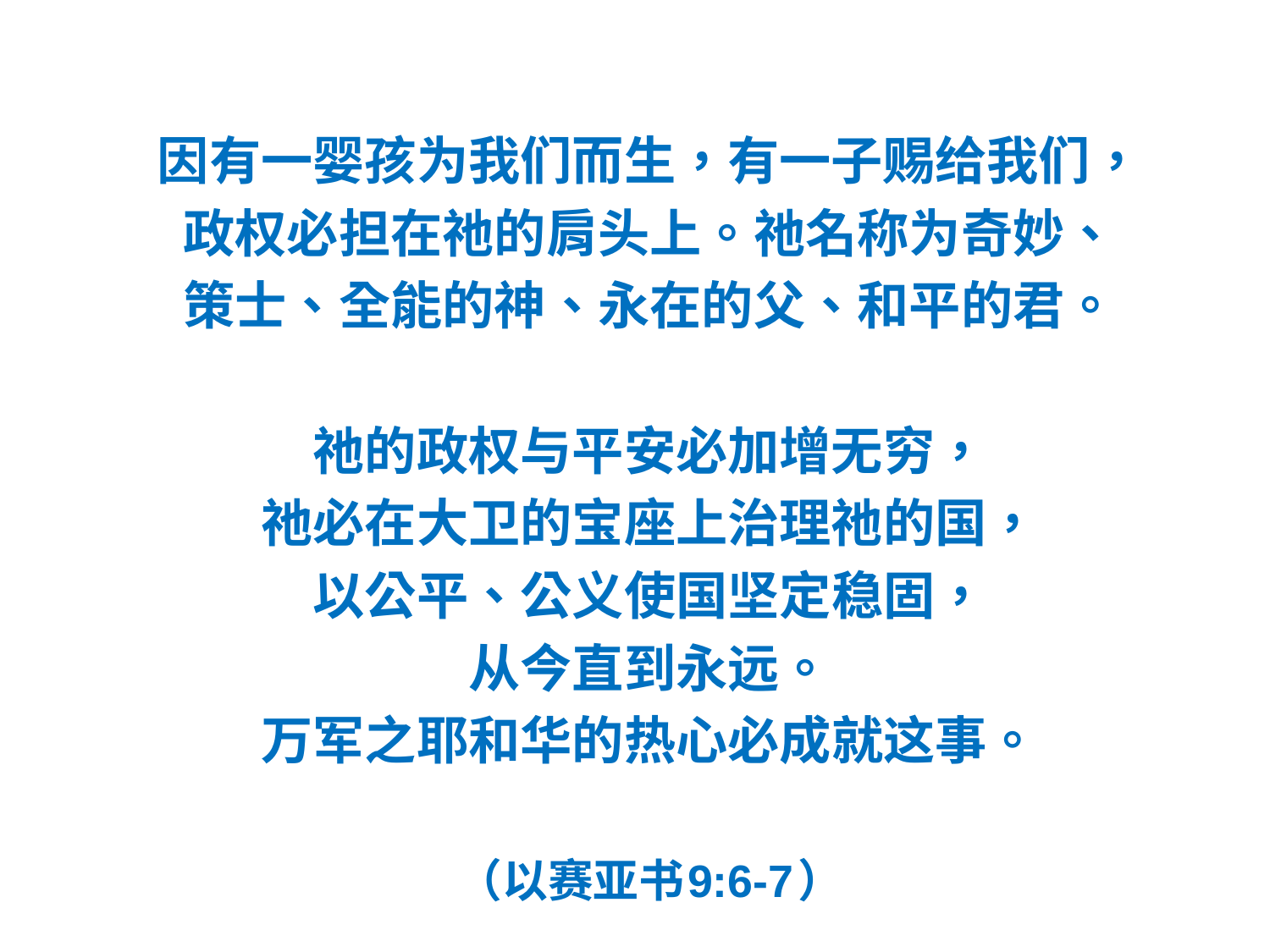

#
因有一婴孩为我们而生，有一子赐给我们，
政权必担在祂的肩头上。祂名称为奇妙、
策士、全能的神、永在的父、和平的君。

祂的政权与平安必加增无穷，
祂必在大卫的宝座上治理祂的国，
以公平、公义使国坚定稳固，
从今直到永远。
万军之耶和华的热心必成就这事。

（以赛亚书9:6-7）